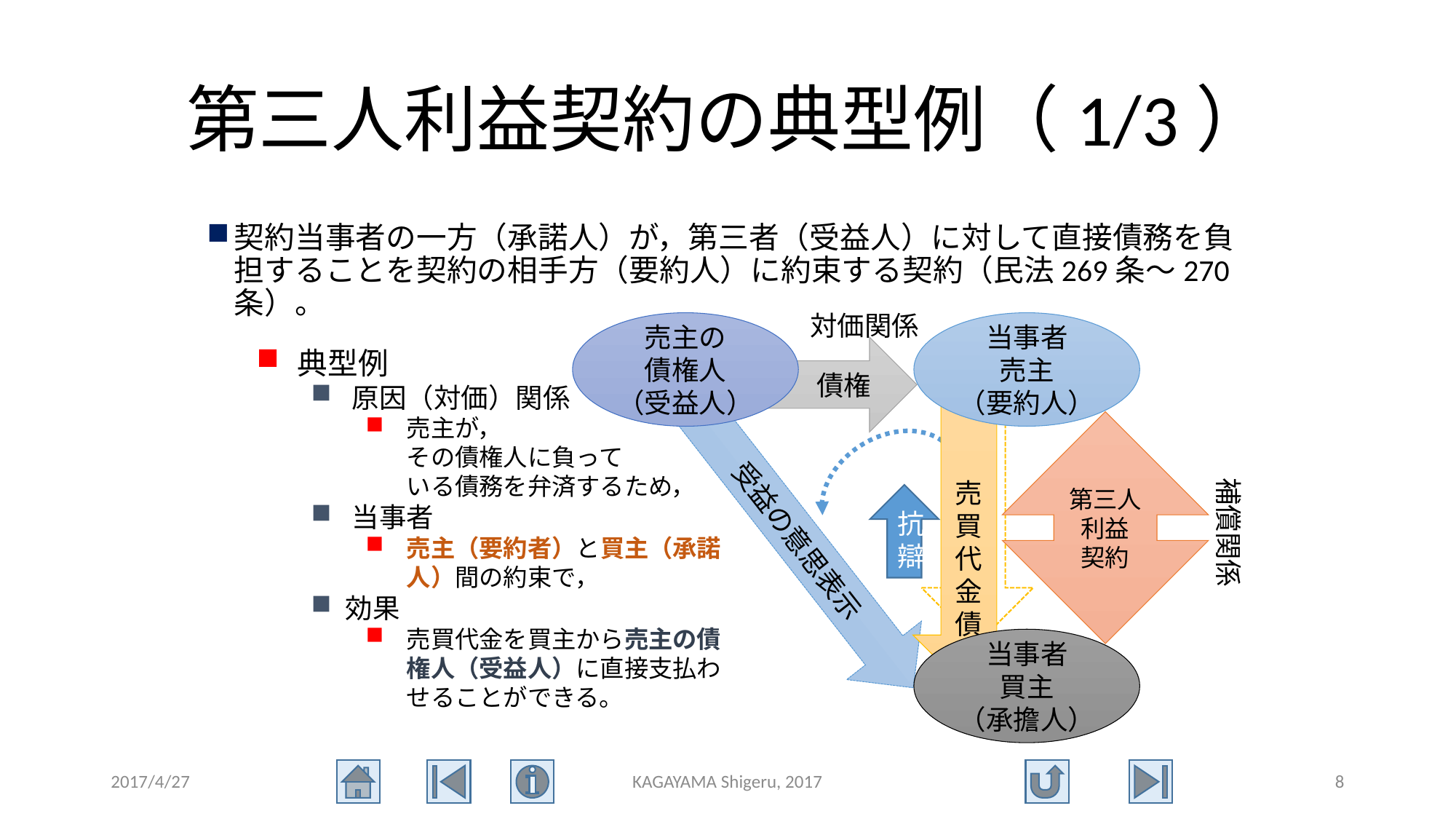

# 第三人利益契約の典型例（1/3）
契約当事者の一方（承諾人）が，第三者（受益人）に対して直接債務を負担することを契約の相手方（要約人）に約束する契約（民法269条～270条）。
対価関係
売主の
債権人
（受益人）
当事者
売主
（要約人）
　債権
典型例
原因（対価）関係
売主が，
その債権人に負って
いる債務を弁済するため，
当事者
売主（要約者）と買主（承諾人）間の約束で，
効果
売買代金を買主から売主の債権人（受益人）に直接支払わせることができる。
　　　　売買代金債権
　　　売買代金債権
第三人利益
契約
補償関係

抗辯
受益の意思表示
当事者
買主
（承擔人）
2017/4/27
KAGAYAMA Shigeru, 2017
8